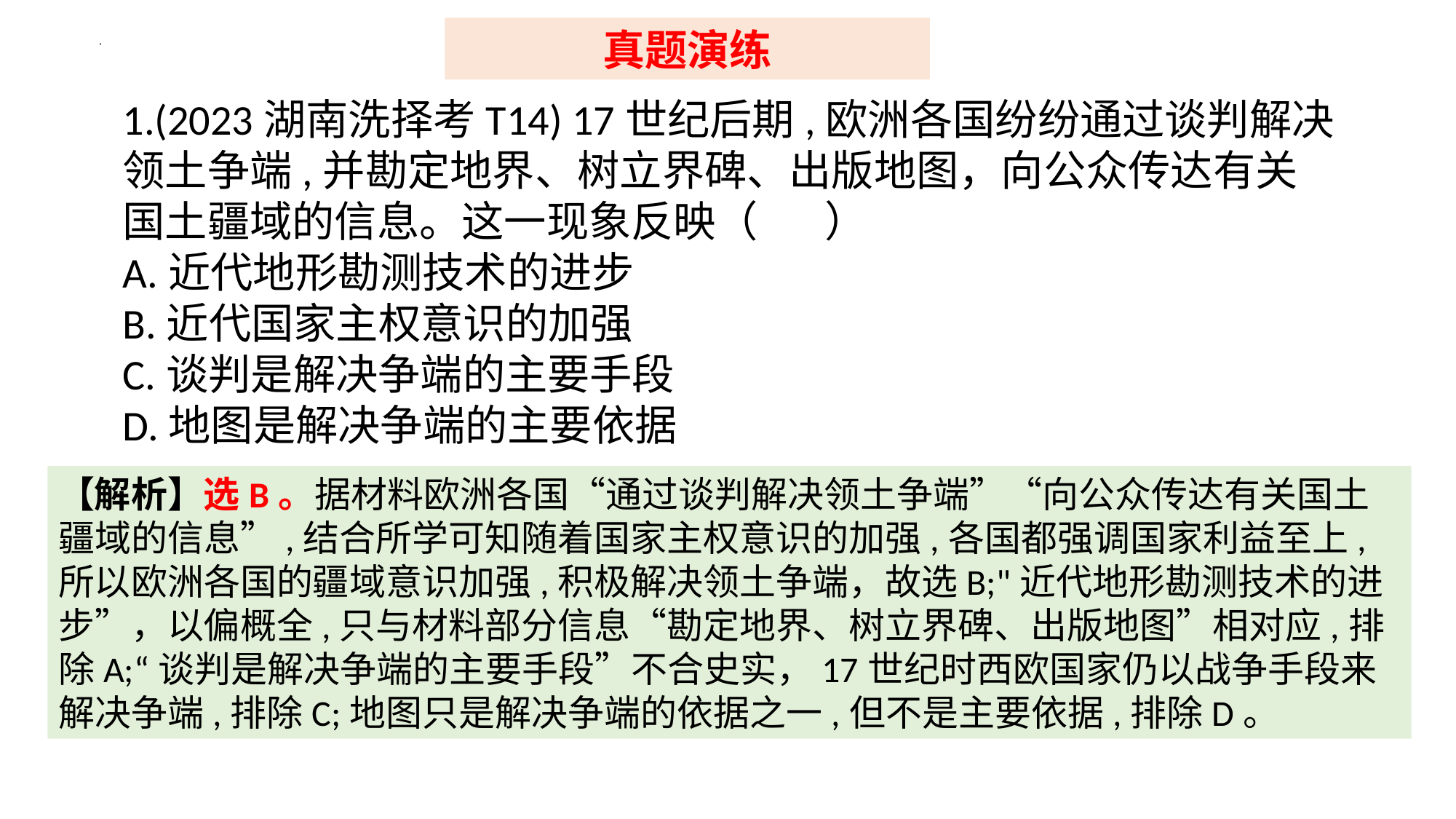

真题演练
1.(2023湖南洗择考T14) 17世纪后期,欧洲各国纷纷通过谈判解决领土争端,并勘定地界、树立界碑、出版地图，向公众传达有关国土疆域的信息。这一现象反映（       ）
A.近代地形勘测技术的进步
B.近代国家主权意识的加强
C.谈判是解决争端的主要手段
D.地图是解决争端的主要依据
【解析】选B。据材料欧洲各国“通过谈判解决领土争端”“向公众传达有关国土疆域的信息”,结合所学可知随着国家主权意识的加强,各国都强调国家利益至上,所以欧洲各国的疆域意识加强,积极解决领土争端，故选B;"近代地形勘测技术的进步”，以偏概全,只与材料部分信息“勘定地界、树立界碑、出版地图”相对应,排除A;“谈判是解决争端的主要手段”不合史实，17世纪时西欧国家仍以战争手段来解决争端,排除C;地图只是解决争端的依据之一,但不是主要依据,排除D。